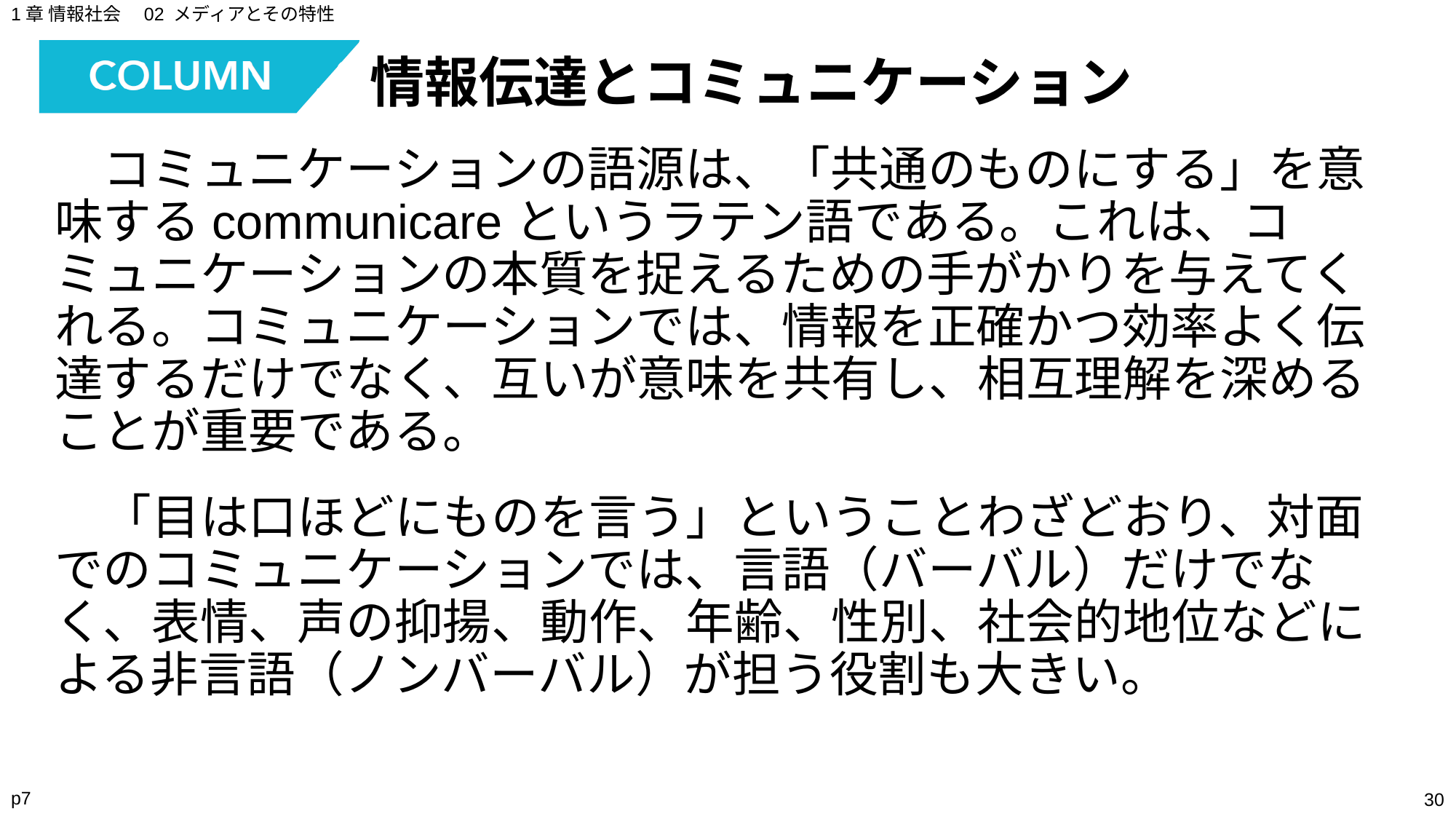

1章 情報社会　02 メディアとその特性

情報伝達とコミュニケーション
　コミュニケーションの語源は、「共通のものにする」を意味するcommunicareというラテン語である。これは、コミュニケーションの本質を捉えるための手がかりを与えてくれる。コミュニケーションでは、情報を正確かつ効率よく伝達するだけでなく、互いが意味を共有し、相互理解を深めることが重要である。
　「目は口ほどにものを言う」ということわざどおり、対面でのコミュニケーションでは、言語（バーバル）だけでなく、表情、声の抑揚、動作、年齢、性別、社会的地位などによる非言語（ノンバーバル）が担う役割も大きい。
p7
30